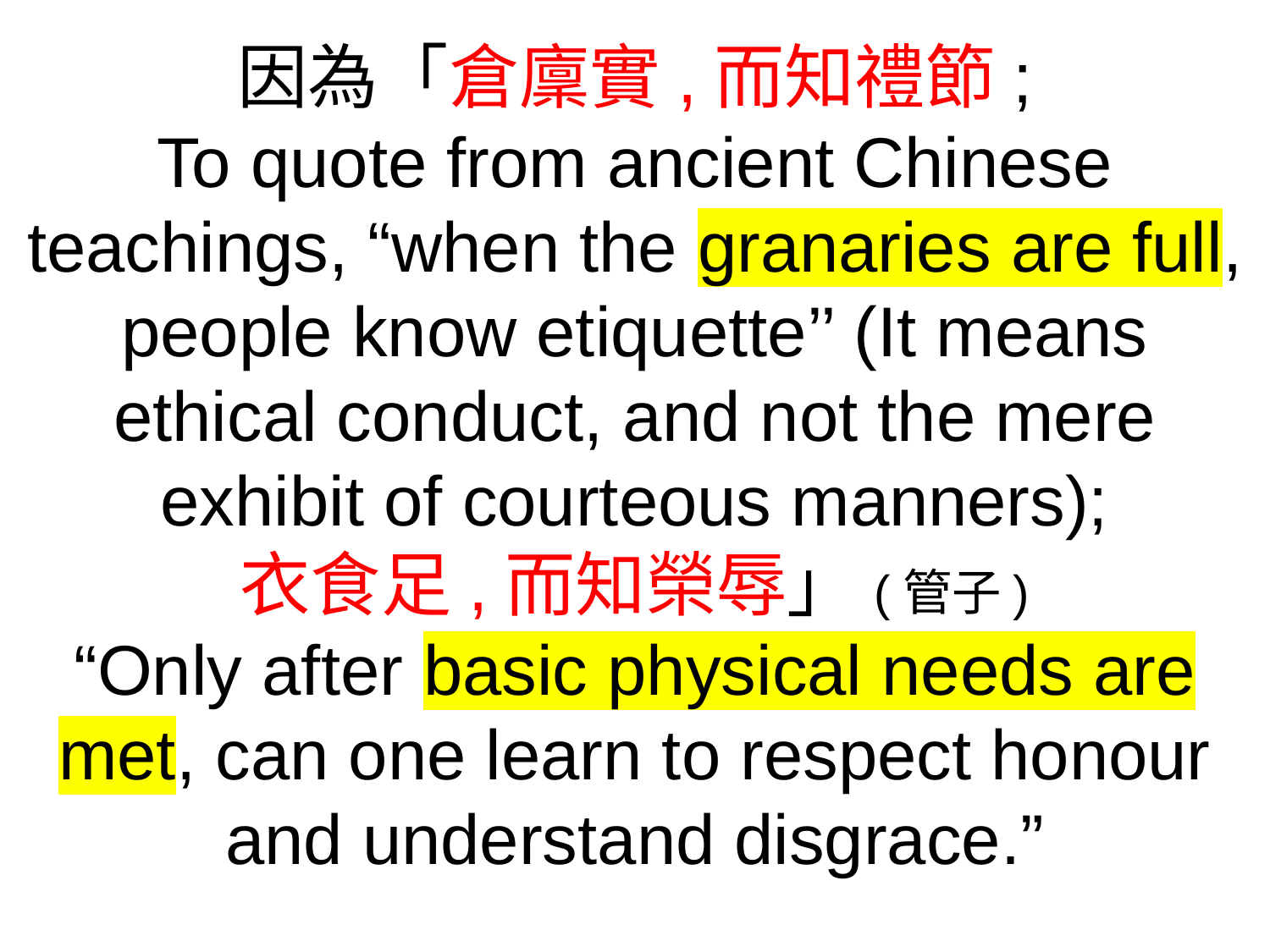

因為「倉廩實,而知禮節;
To quote from ancient Chinese teachings, “when the granaries are full, people know etiquette’’ (It means ethical conduct, and not the mere exhibit of courteous manners);
衣食足,而知榮辱」(管子)
“Only after basic physical needs are met, can one learn to respect honour and understand disgrace.”